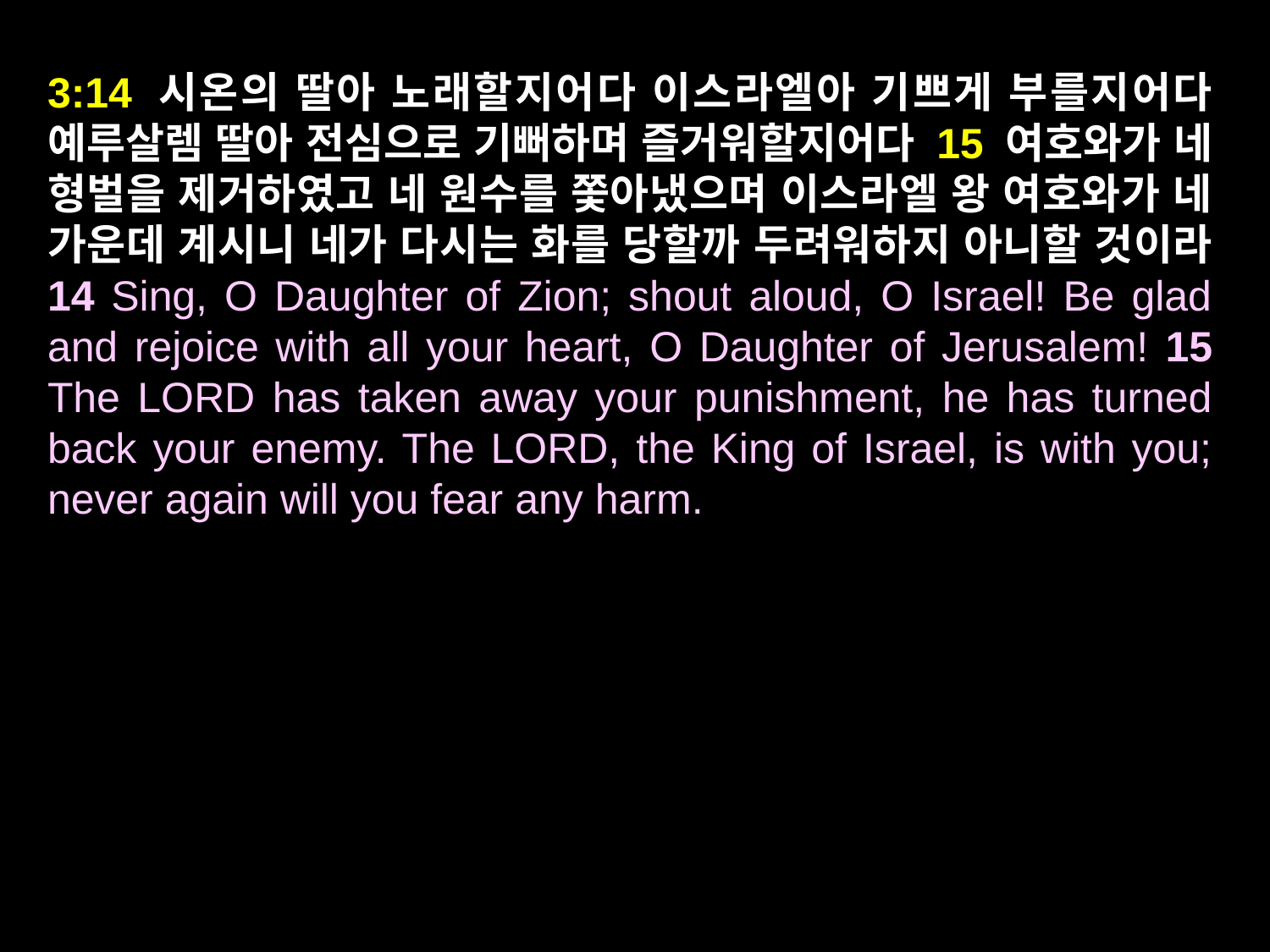

3:14 시온의 딸아 노래할지어다 이스라엘아 기쁘게 부를지어다 예루살렘 딸아 전심으로 기뻐하며 즐거워할지어다 15 여호와가 네 형벌을 제거하였고 네 원수를 쫓아냈으며 이스라엘 왕 여호와가 네 가운데 계시니 네가 다시는 화를 당할까 두려워하지 아니할 것이라 14 Sing, O Daughter of Zion; shout aloud, O Israel! Be glad and rejoice with all your heart, O Daughter of Jerusalem! 15 The LORD has taken away your punishment, he has turned back your enemy. The LORD, the King of Israel, is with you; never again will you fear any harm.